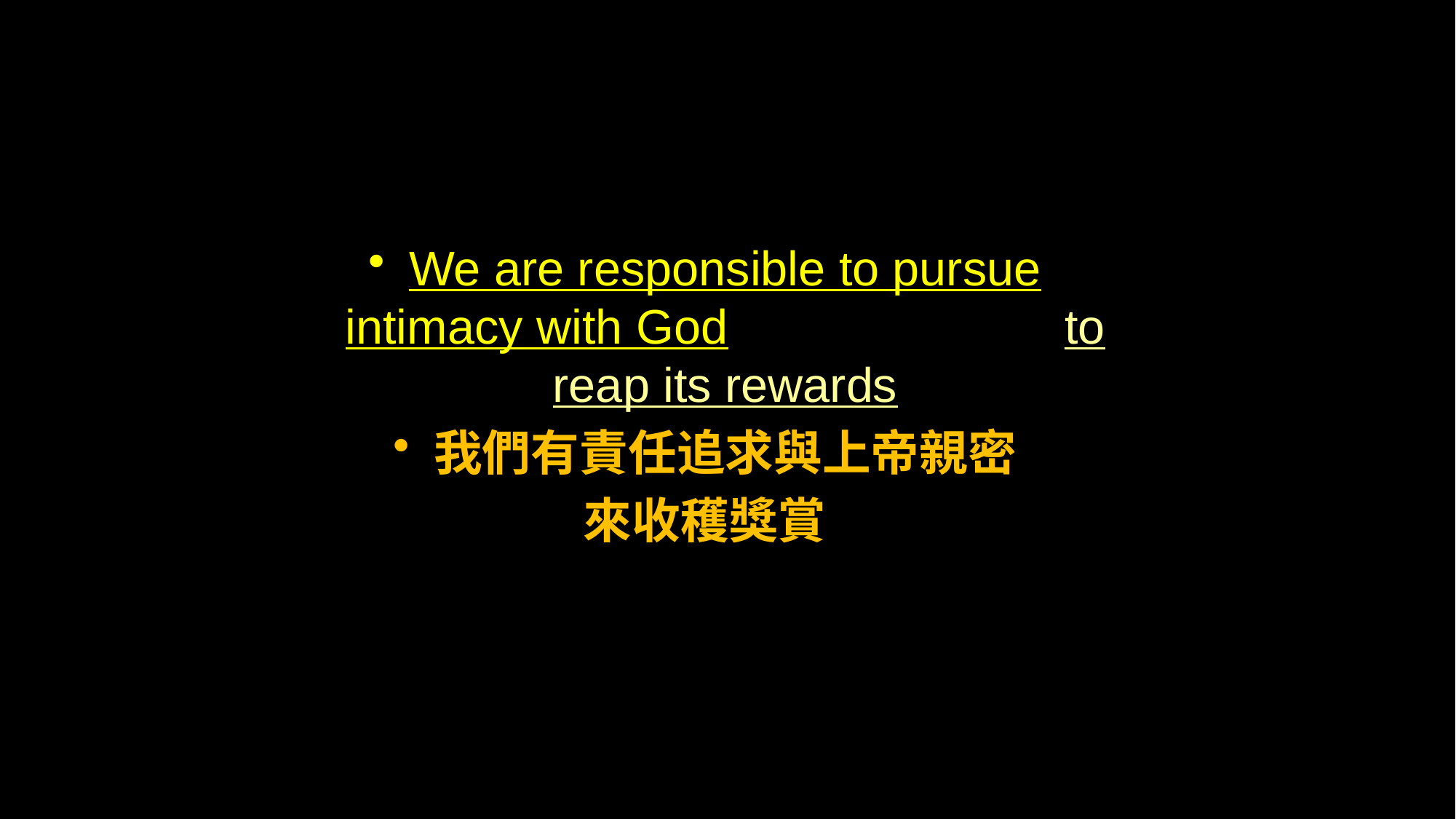

#
We are responsible to pursue intimacy with God                         to reap its rewards
我們有責任追求與上帝親密
來收穫獎賞